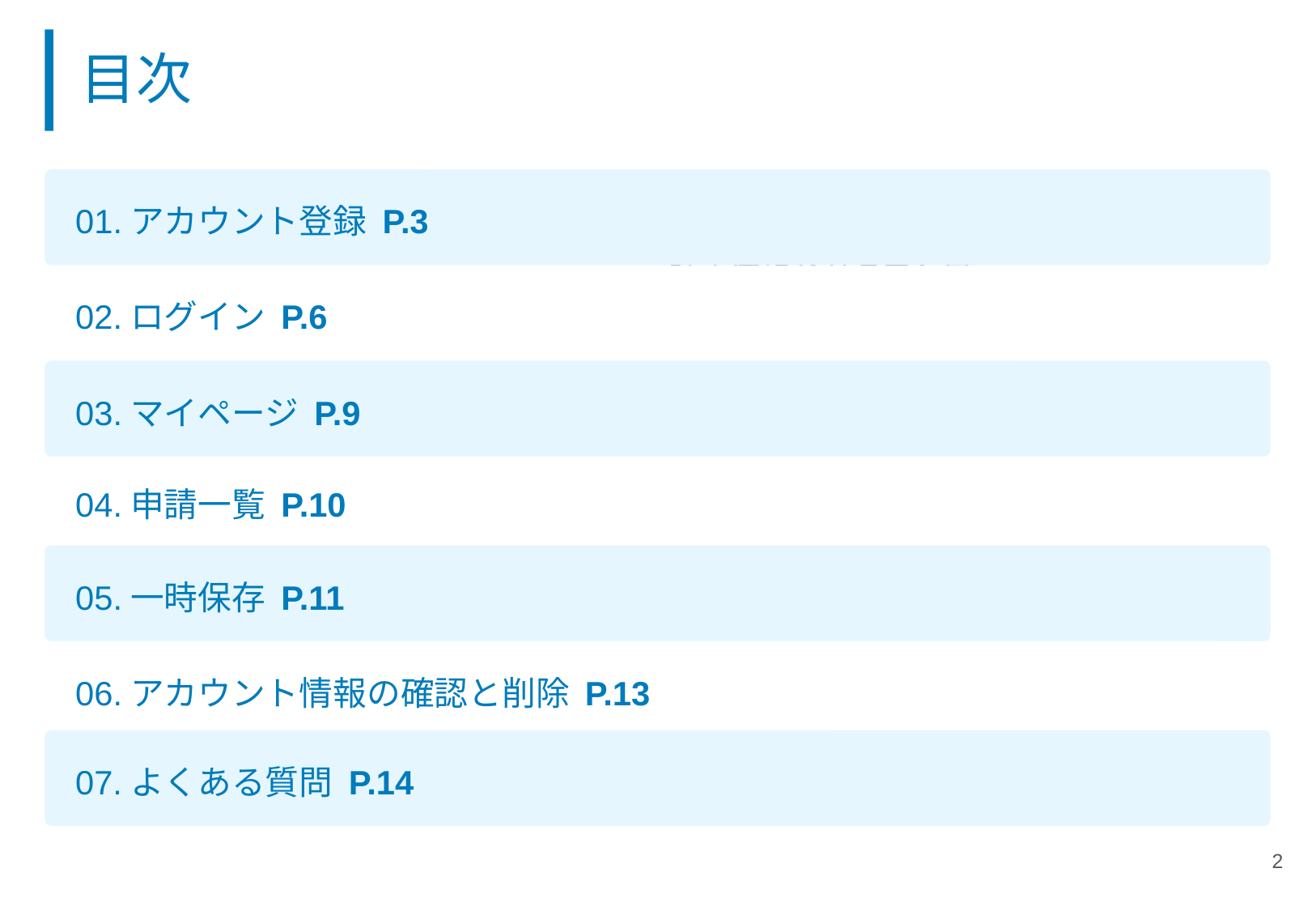

# 目次
01.アカウント登録 P.3
02.ログイン P.6
03.マイページ P.9
04.申請一覧 P.10
05.一時保存 P.11
06.アカウント情報の確認と削除 P.13
補正依頼とかダウンロードで１とぴっくつくったほうがいいかも
07.よくある質問 P.14
2